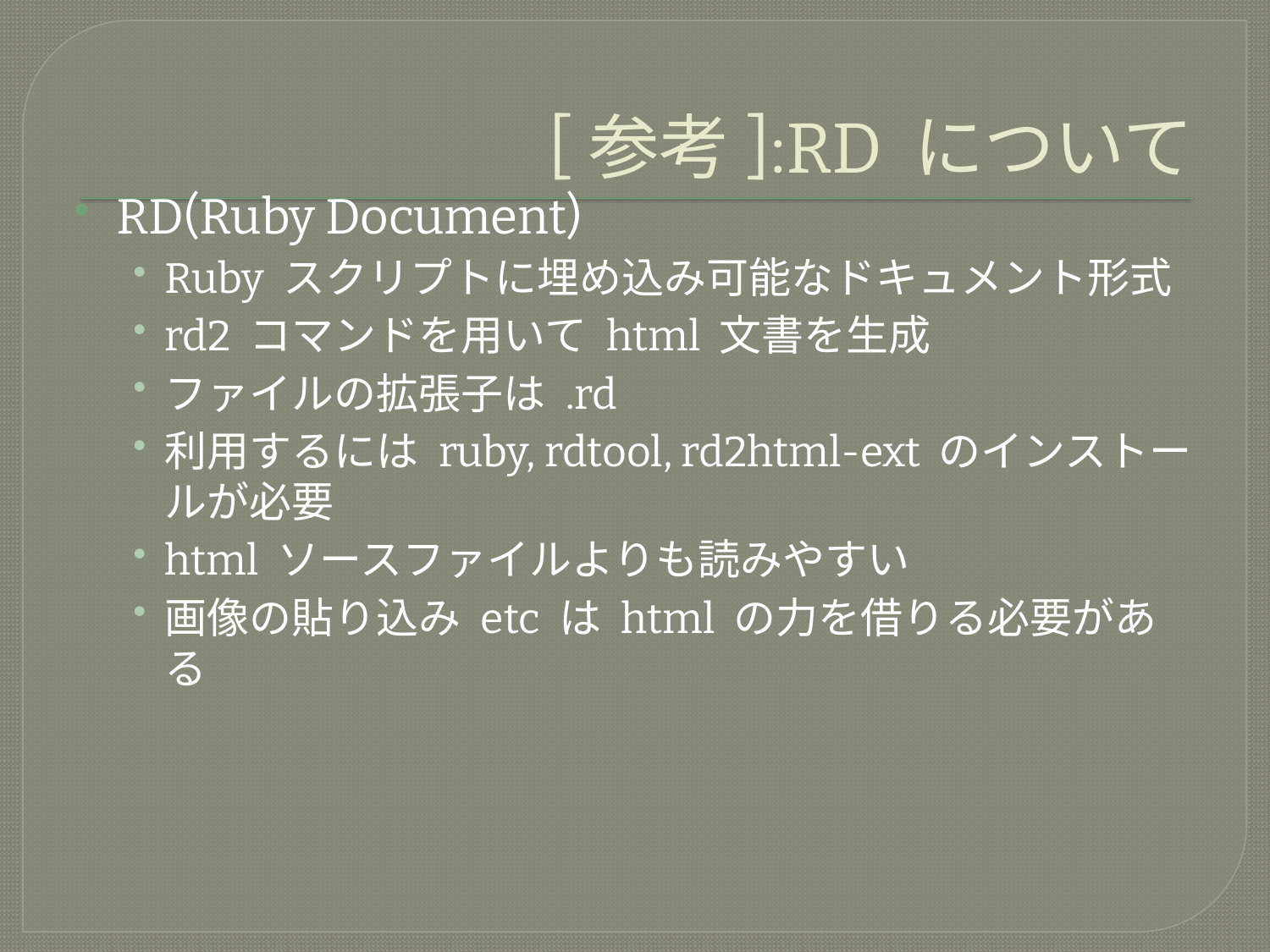

# [参考]:RD について
RD(Ruby Document)
Ruby スクリプトに埋め込み可能なドキュメント形式
rd2 コマンドを用いて html 文書を生成
ファイルの拡張子は .rd
利用するには ruby, rdtool, rd2html-ext のインストールが必要
html ソースファイルよりも読みやすい
画像の貼り込み etc は html の力を借りる必要がある